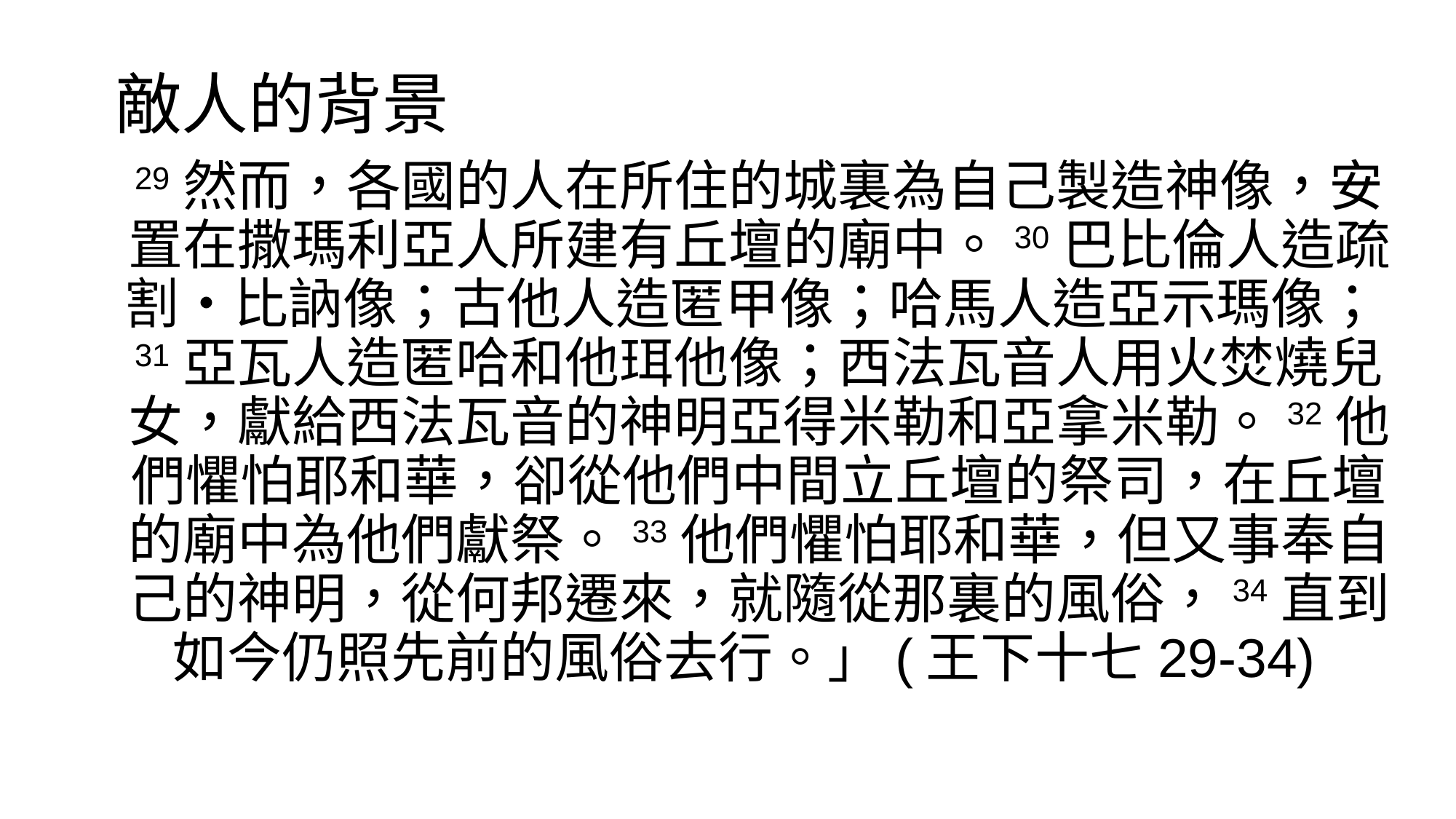

敵人的背景
# 29然而，各國的人在所住的城裏為自己製造神像，安置在撒瑪利亞人所建有丘壇的廟中。30巴比倫人造疏割‧比訥像；古他人造匿甲像；哈馬人造亞示瑪像；31亞瓦人造匿哈和他珥他像；西法瓦音人用火焚燒兒女，獻給西法瓦音的神明亞得米勒和亞拿米勒。32他們懼怕耶和華，卻從他們中間立丘壇的祭司，在丘壇的廟中為他們獻祭。33他們懼怕耶和華，但又事奉自己的神明，從何邦遷來，就隨從那裏的風俗，34直到如今仍照先前的風俗去行。」(王下十七29-34)